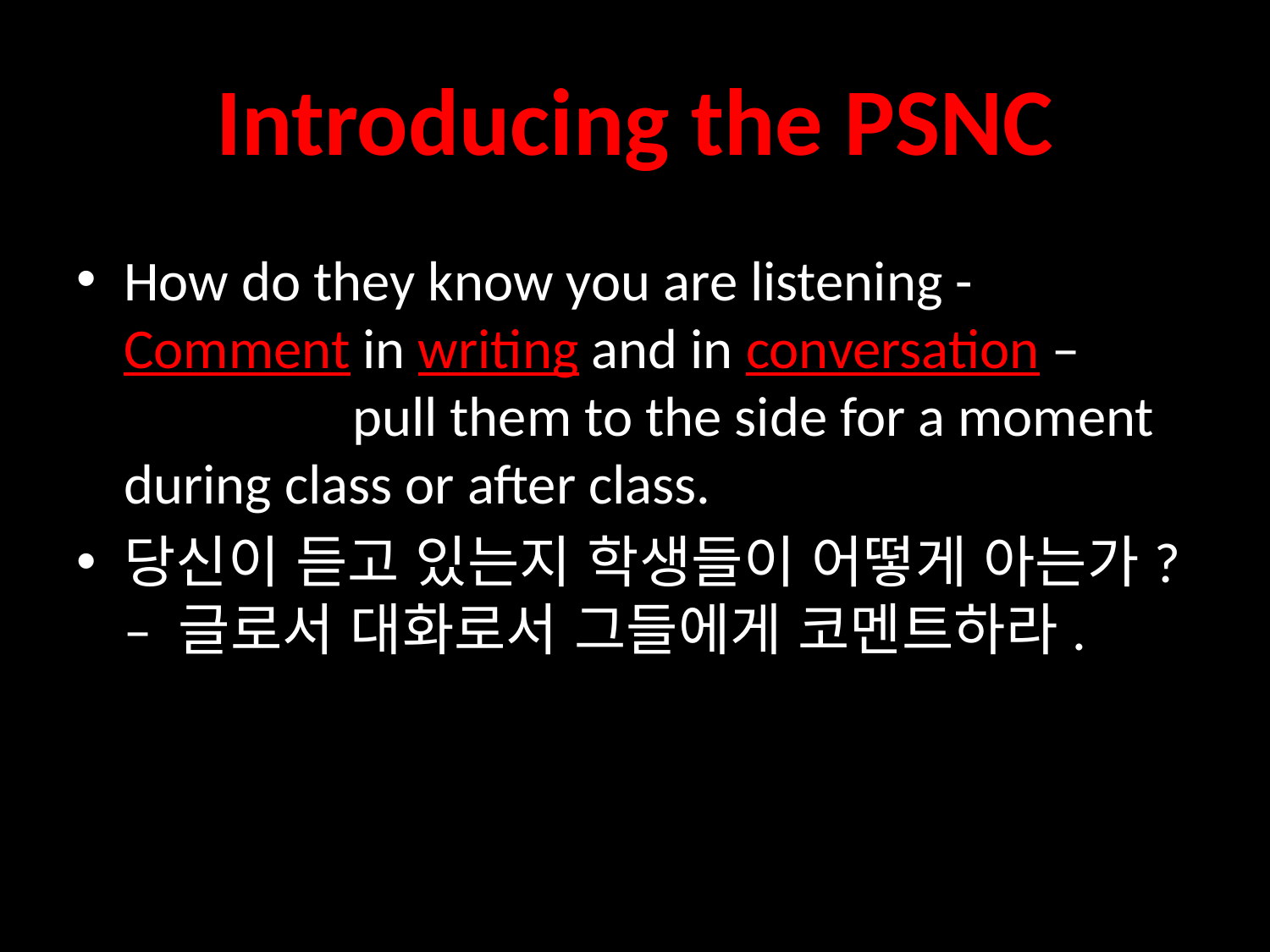

# Introducing the PSNC

How do they know you are listening - Comment in writing and in conversation –                           pull them to the side for a moment during class or after class.
당신이 듣고 있는지 학생들이 어떻게 아는가? – 글로서 대화로서 그들에게 코멘트하라.